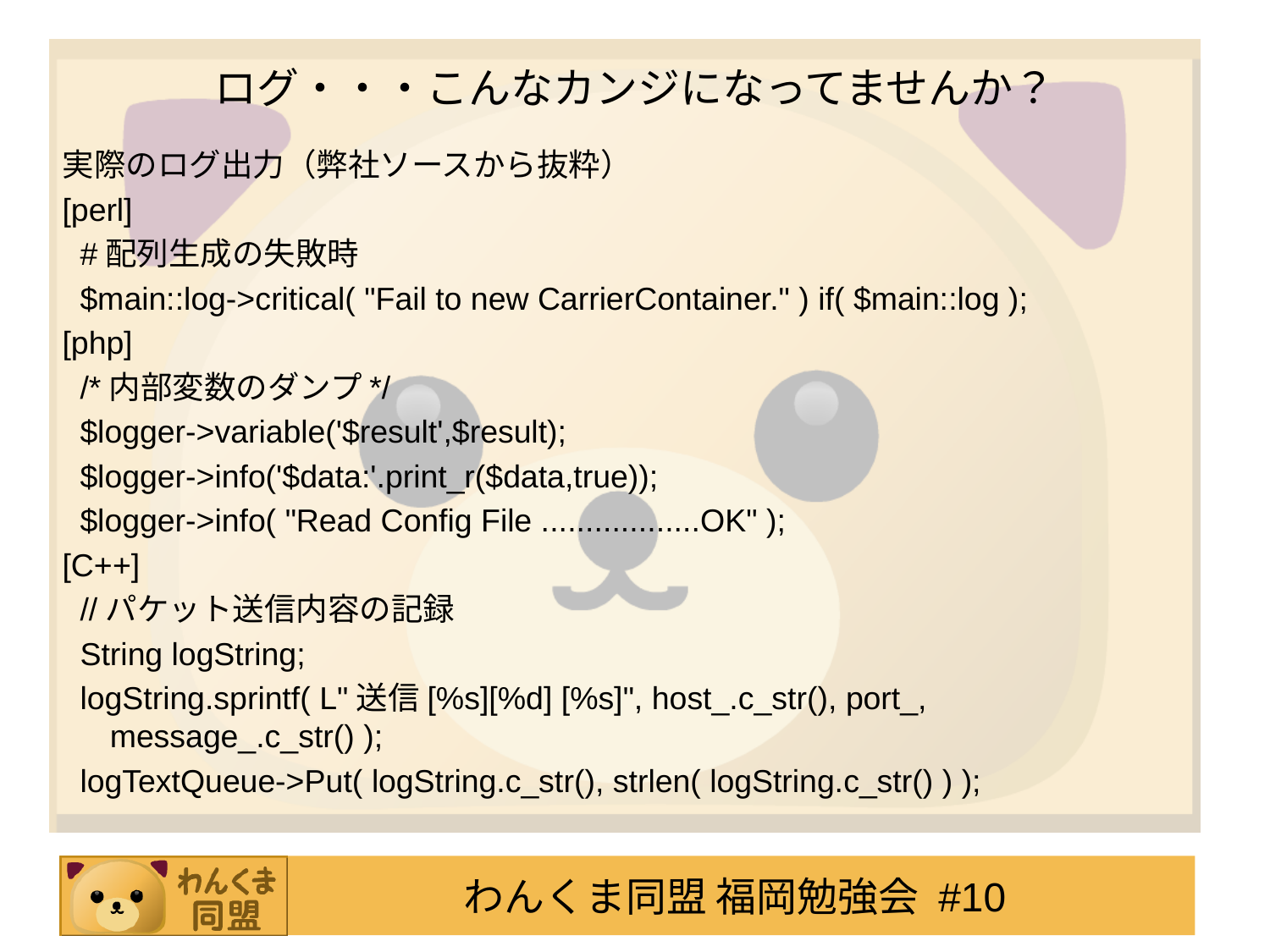

# ログ・・・こんなカンジになってませんか？
実際のログ出力（弊社ソースから抜粋）
[perl]
  #配列生成の失敗時
  $main::log->critical( "Fail to new CarrierContainer." ) if( $main::log );
[php]
  /*内部変数のダンプ*/
  $logger->variable('$result',$result);
  $logger->info('$data:'.print_r($data,true));
  $logger->info( "Read Config File ..................OK" );
[C++]
  //パケット送信内容の記録
  String logString;
  logString.sprintf( L"送信[%s][%d] [%s]", host_.c_str(), port_, message_.c_str() );
  logTextQueue->Put( logString.c_str(), strlen( logString.c_str() ) );